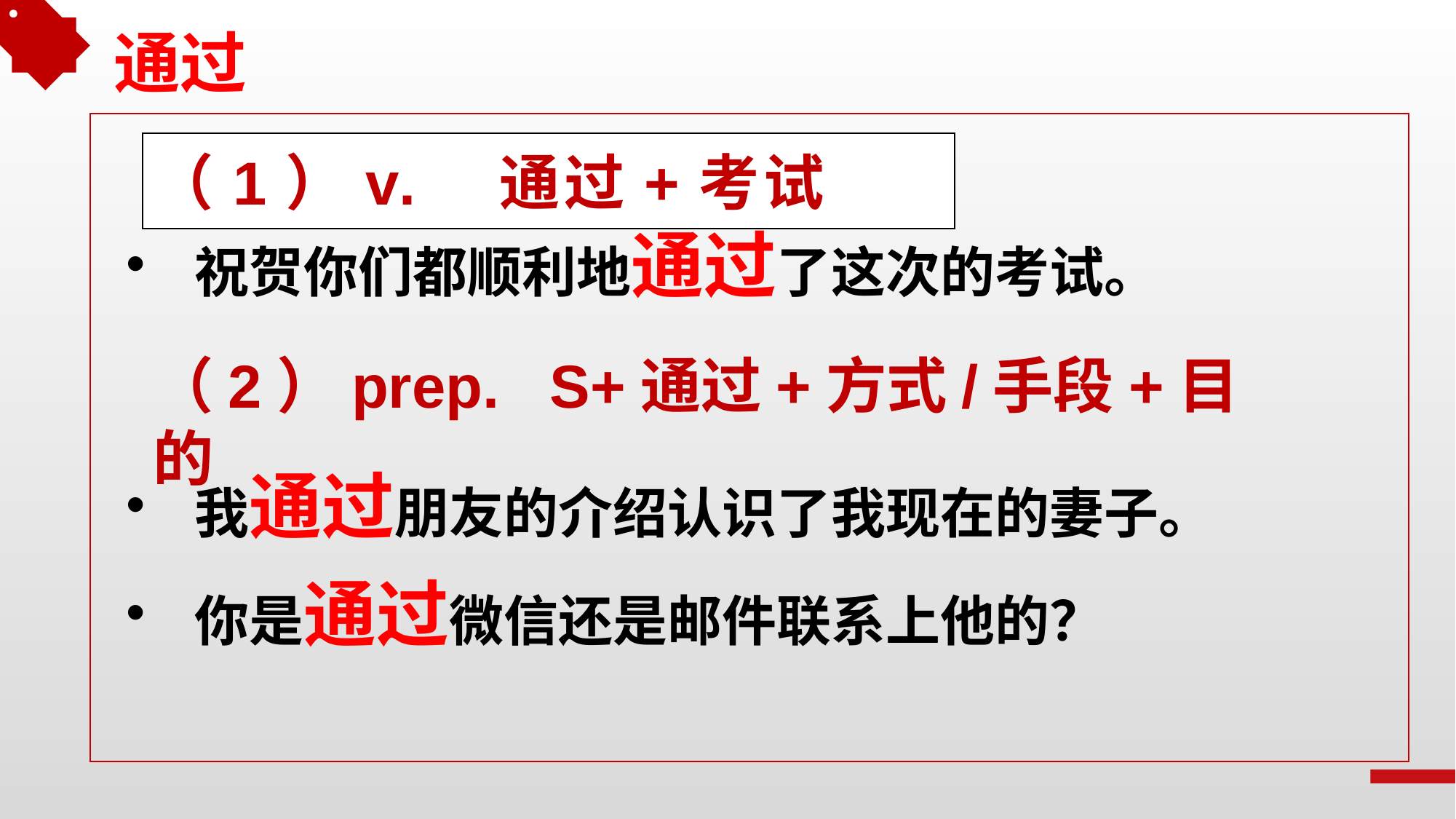

通过

# （1）v.   通过+考试
祝贺你们都顺利地通过了这次的考试。
（2）prep.   S+通过+方式/手段+目的
我通过朋友的介绍认识了我现在的妻子。
你是通过微信还是邮件联系上他的？